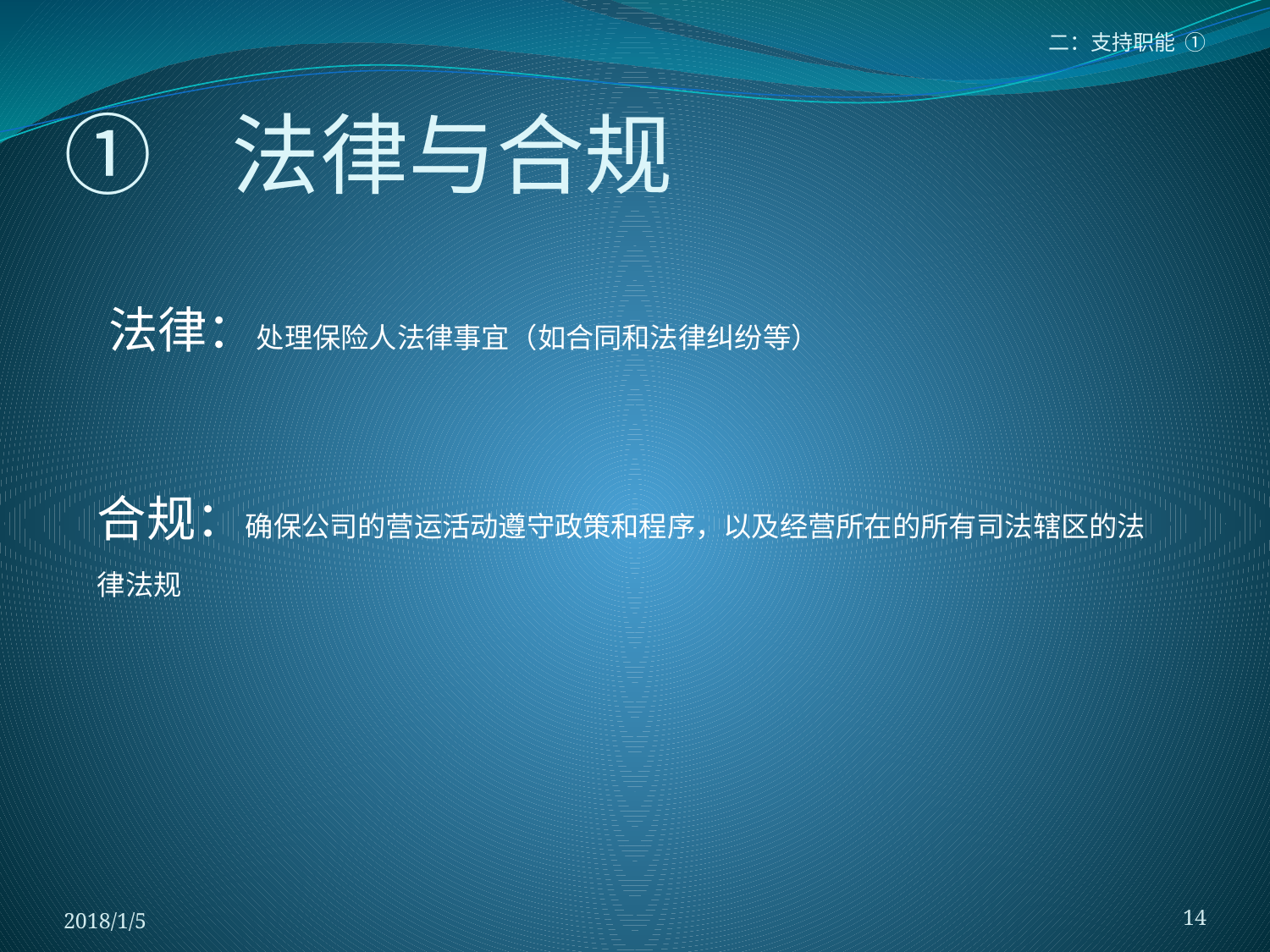

二：支持职能  ①
# ①   法律与合规
法律：处理保险人法律事宜（如合同和法律纠纷等）
合规：确保公司的营运活动遵守政策和程序，以及经营所在的所有司法辖区的法律法规
2018/1/5
14